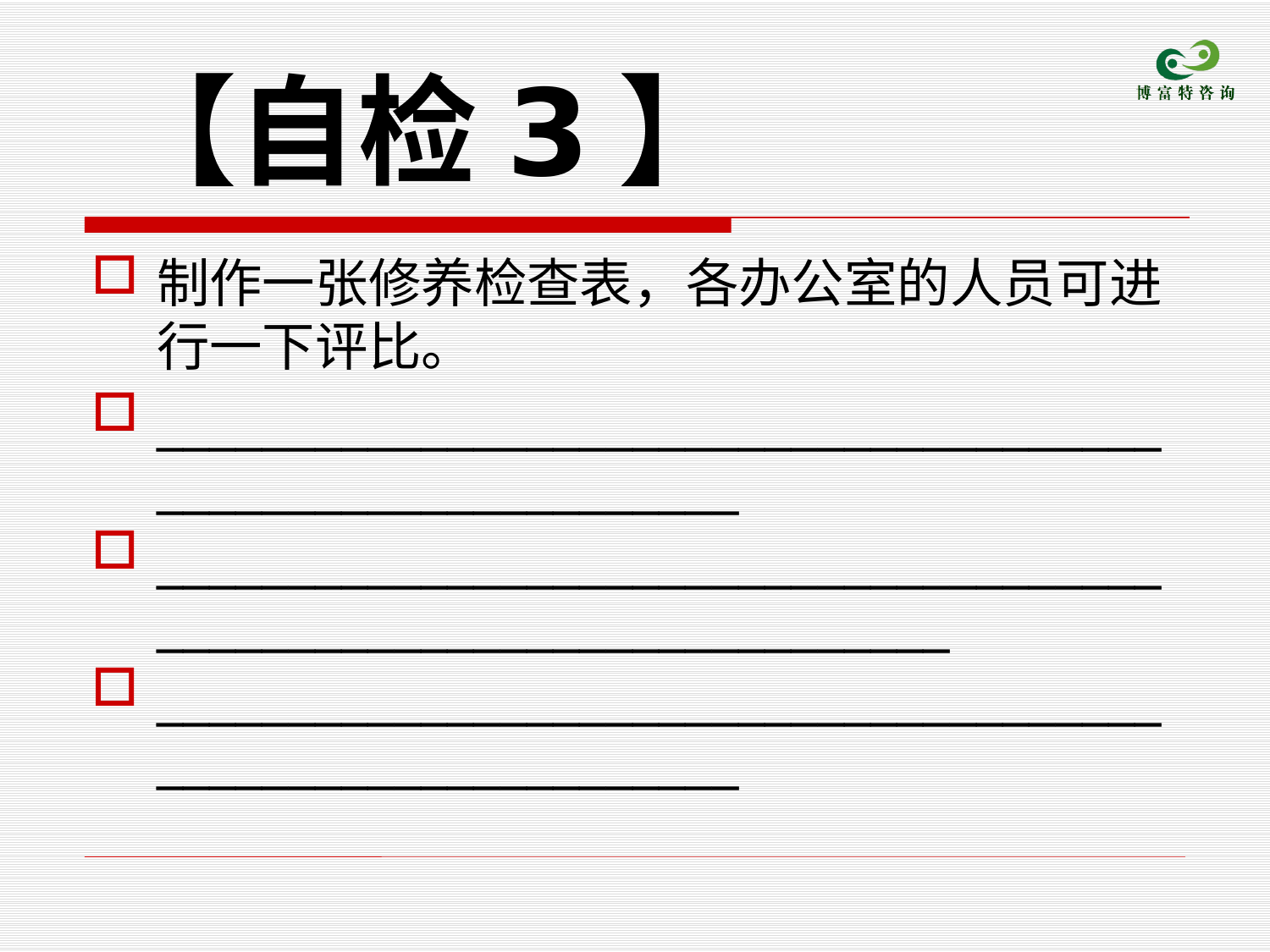

# 【自检3】
制作一张修养检查表，各办公室的人员可进行一下评比。
____________________________________________________________
____________________________________________________________________
____________________________________________________________
286